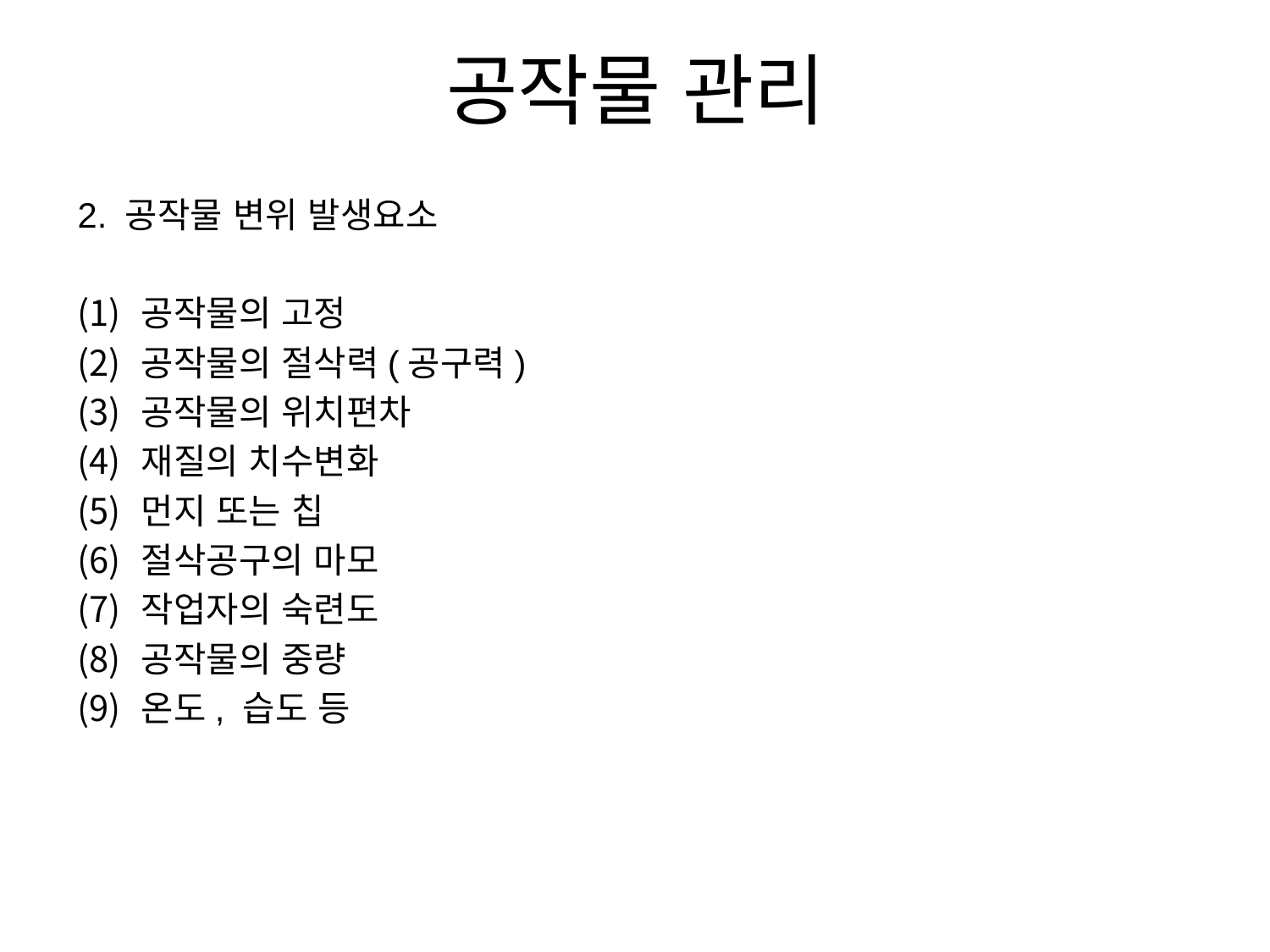

# 공작물 관리
2. 공작물 변위 발생요소

공작물의 고정
공작물의 절삭력(공구력)
공작물의 위치편차
재질의 치수변화
먼지 또는 칩
절삭공구의 마모
작업자의 숙련도
공작물의 중량
온도, 습도 등